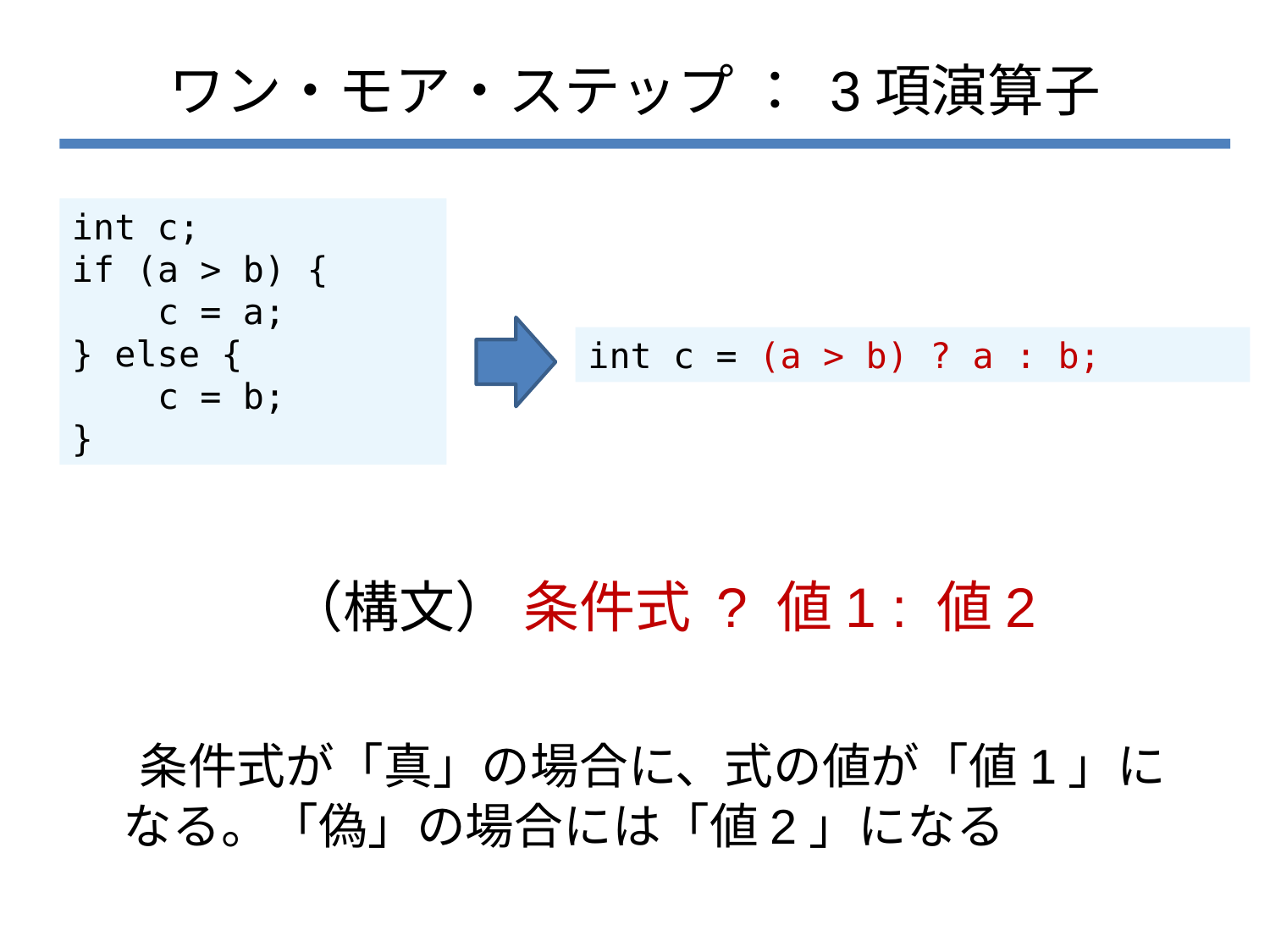

# ワン・モア・ステップ ： 3項演算子
int c;
if (a > b) {
    c = a;
} else {
    c = b;
}

int c = (a > b) ? a : b;
     	  （構文） 条件式 ? 値1 : 値2

    条件式が「真」の場合に、式の値が「値1」になる。「偽」の場合には「値2」になる